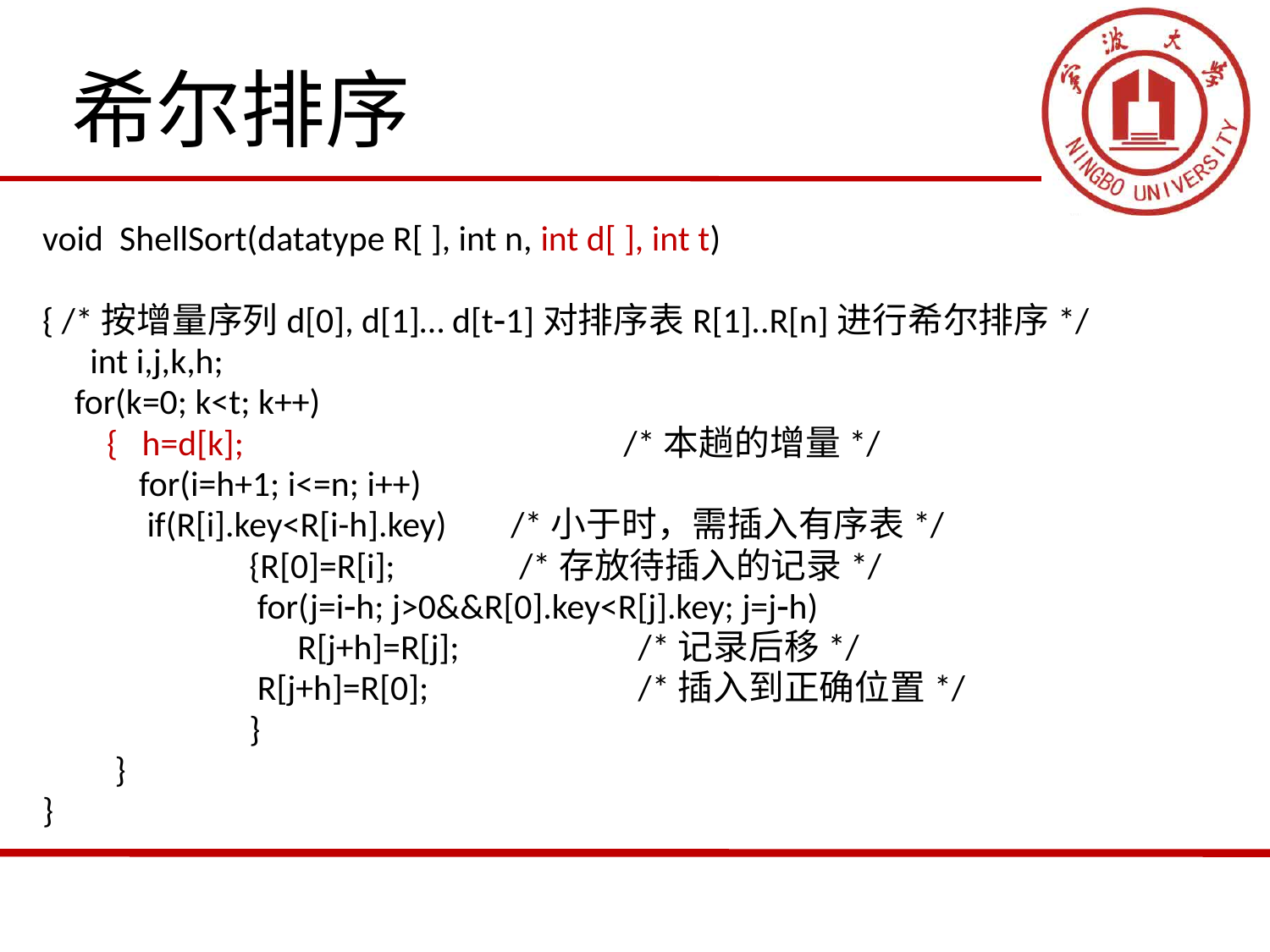

希尔排序
void  ShellSort(datatype R[ ], int n, int d[ ], int t)

{ /*按增量序列d[0], d[1]… d[t−1]对排序表R[1]..R[n]进行希尔排序*/
	int i,j,k,h;
    for(k=0; k<t; k++)
        {   h=d[k];		                   /*本趟的增量*/
            for(i=h+1; i<=n; i++)
             if(R[i].key<R[i-h].key)        /*小于时，需插入有序表*/
		    {R[0]=R[i];       	      /*存放待插入的记录*/
		     for(j=i−h; j>0&&R[0].key<R[j].key; j=j−h)
		          R[j+h]=R[j];   	     /*记录后移*/
		     R[j+h]=R[0];      	     /*插入到正确位置*/
		    }
         }
}